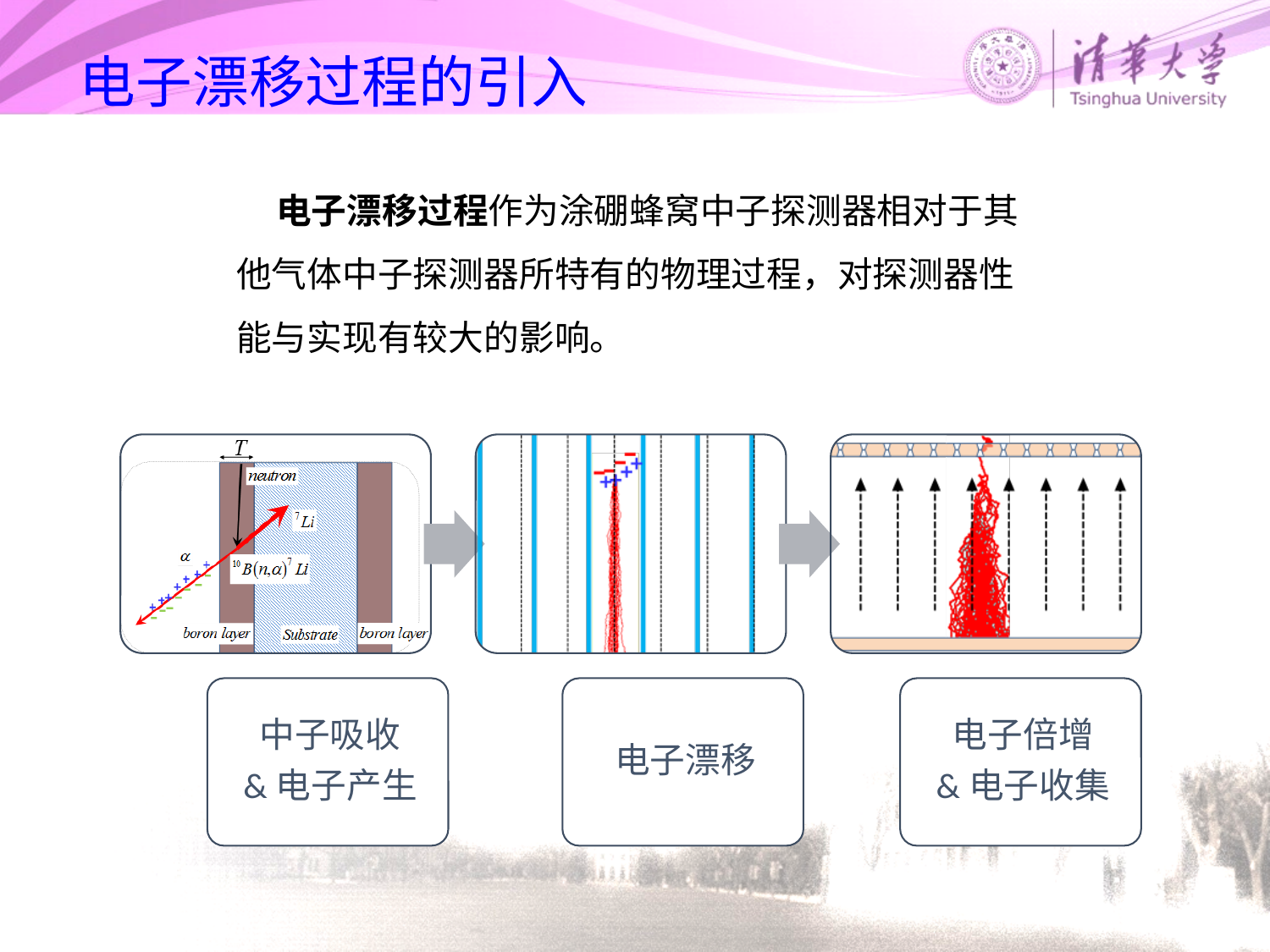

电子漂移过程的引入
    电子漂移过程作为涂硼蜂窝中子探测器相对于其他气体中子探测器所特有的物理过程，对探测器性能与实现有较大的影响。
中子吸收
&电子产生

电子漂移

电子倍增
&电子收集